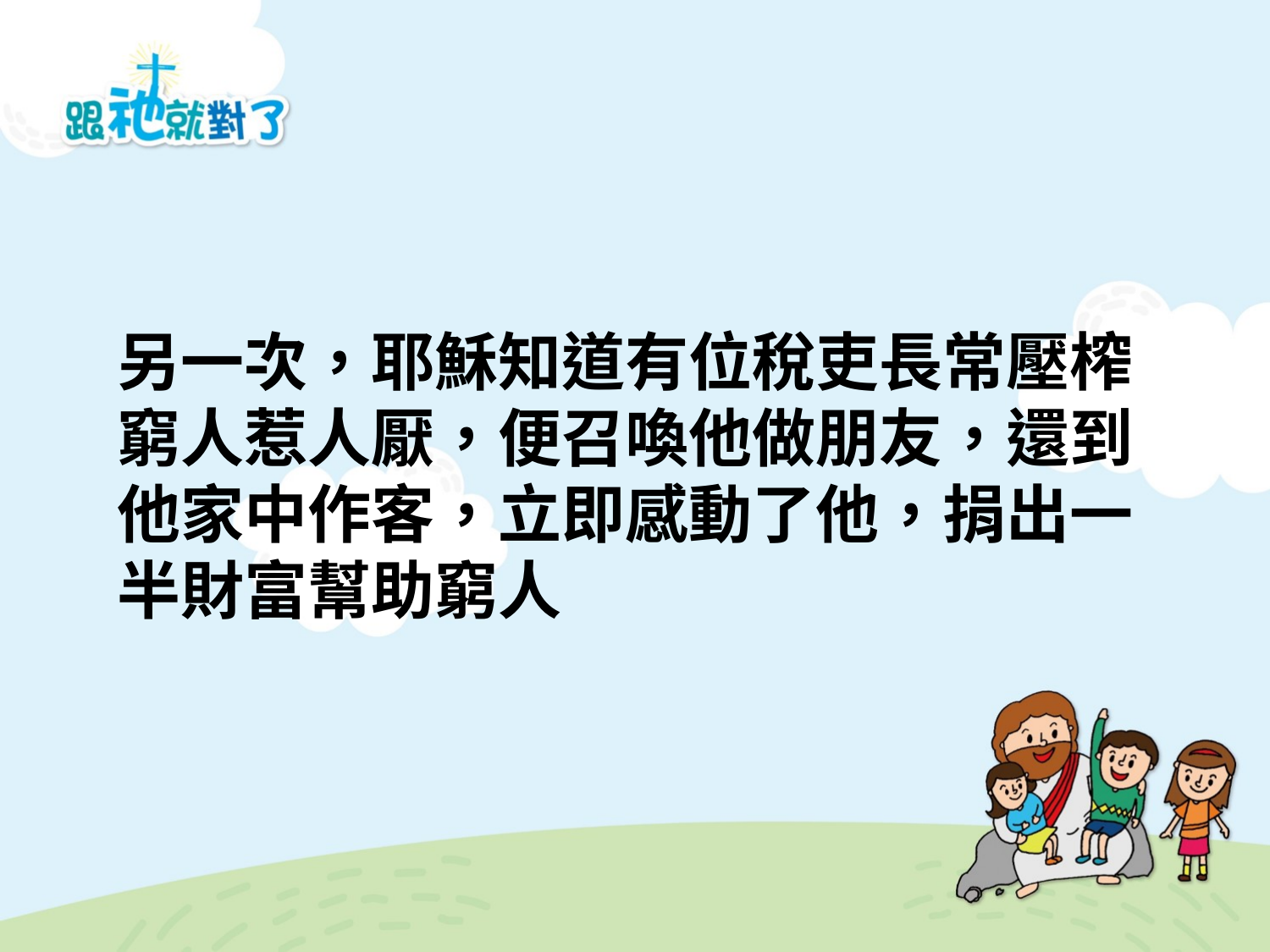

另一次，耶穌知道有位稅吏長常壓榨窮人惹人厭，便召喚他做朋友，還到他家中作客，立即感動了他，捐出一半財富幫助窮人